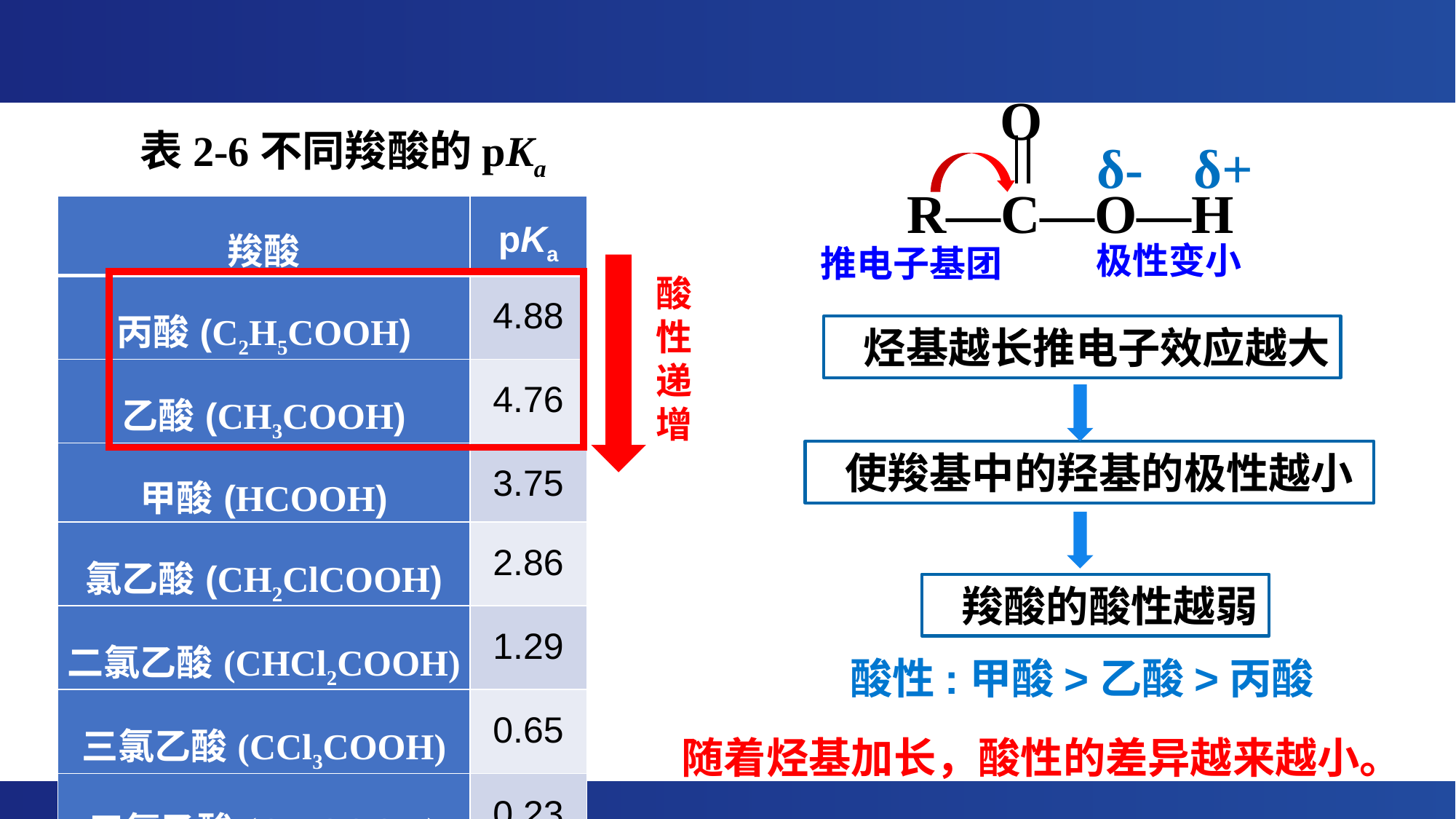

O
R—C—O—H
δ-
δ+
表2-6不同羧酸的pKa

| 羧酸 | pKa |
| --- | --- |
| 丙酸(C2H5COOH) | 4.88 |
| 乙酸(CH3COOH) | 4.76 |
| 甲酸(HCOOH) | 3.75 |
| 氯乙酸(CH2ClCOOH) | 2.86 |
| 二氯乙酸(CHCl2COOH) | 1.29 |
| 三氯乙酸(CCl3COOH) | 0.65 |
| 三氟乙酸(CF3COOH) | 0.23 |
极性变小
推电子基团

酸性递增

  烃基越长推电子效应越大

  使羧基中的羟基的极性越小

  羧酸的酸性越弱
酸性:甲酸>乙酸>丙酸
随着烃基加长，酸性的差异越来越小。